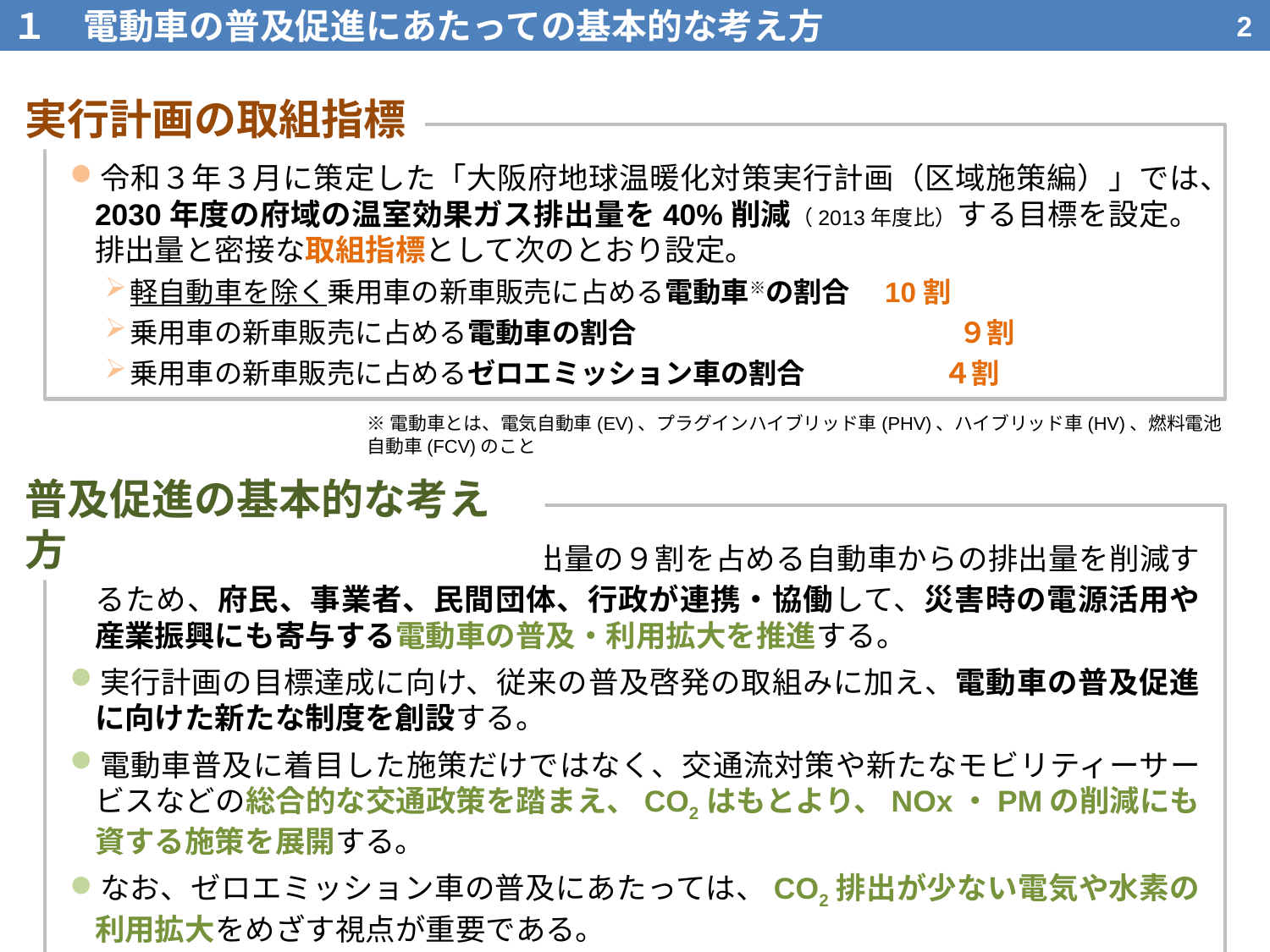

１　電動車の普及促進にあたっての基本的な考え方
2
実行計画の取組指標
令和３年３月に策定した「大阪府地球温暖化対策実行計画（区域施策編）」では、2030年度の府域の温室効果ガス排出量を40%削減（2013年度比）する目標を設定。
排出量と密接な取組指標として次のとおり設定。
軽自動車を除く乗用車の新車販売に占める電動車※の割合　10割
乗用車の新車販売に占める電動車の割合　　　　　　　　　 　 　９割
乗用車の新車販売に占めるゼロエミッション車の割合　　　　    ４割
※電動車とは、電気自動車(EV)、プラグインハイブリッド車(PHV)、ハイブリッド車(HV)、燃料電池自動車(FCV)のこと
普及促進の基本的な考え方
府域における運輸部門のCO2排出量の９割を占める自動車からの排出量を削減するため、府民、事業者、民間団体、行政が連携・協働して、災害時の電源活用や産業振興にも寄与する電動車の普及・利用拡大を推進する。
実行計画の目標達成に向け、従来の普及啓発の取組みに加え、電動車の普及促進に向けた新たな制度を創設する。
電動車普及に着目した施策だけではなく、交通流対策や新たなモビリティーサービスなどの総合的な交通政策を踏まえ、CO2はもとより、NOx・PMの削減にも資する施策を展開する。
なお、ゼロエミッション車の普及にあたっては、CO2排出が少ない電気や水素の利用拡大をめざす視点が重要である。